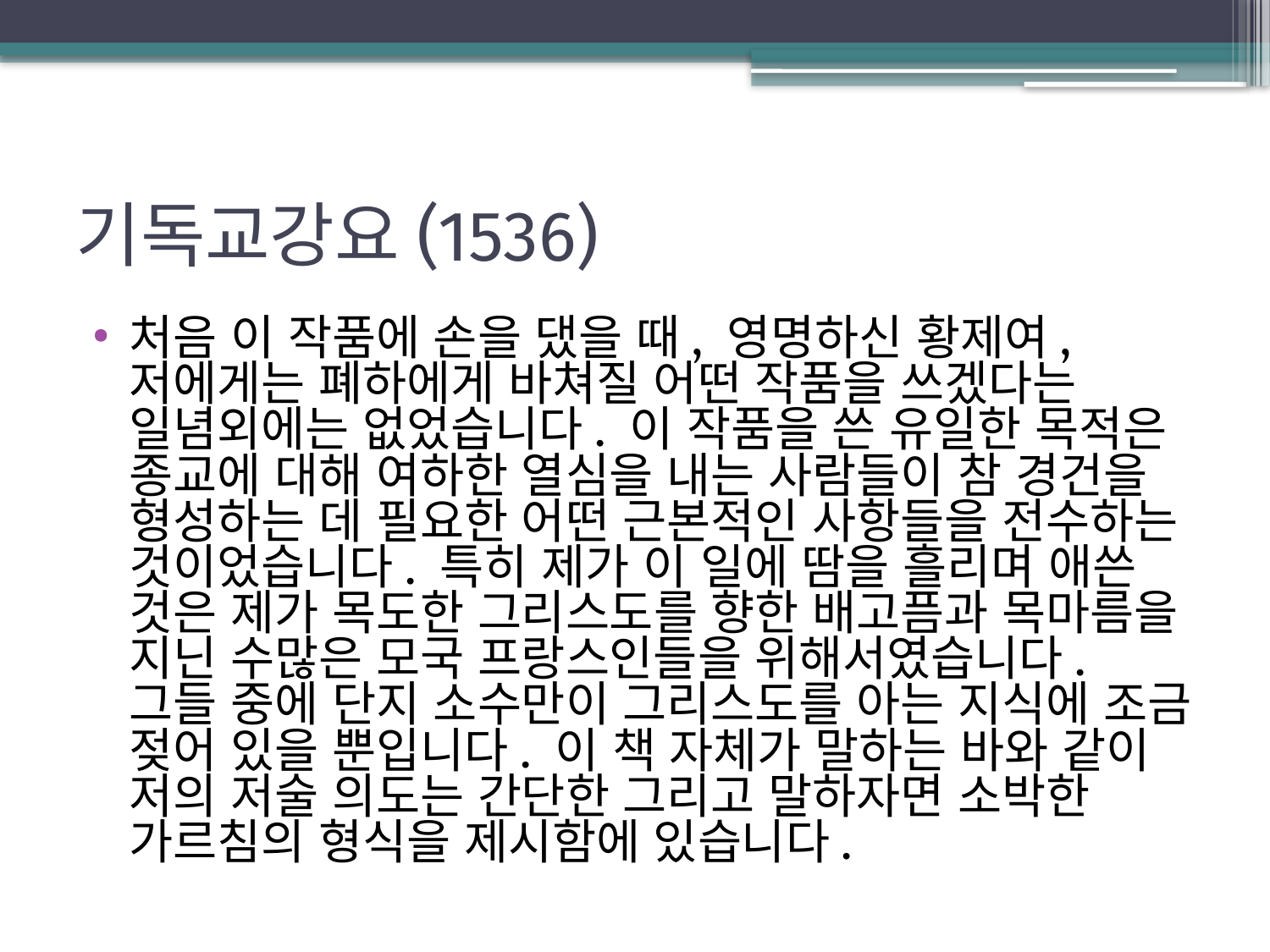

# 기독교강요(1536)
처음 이 작품에 손을 댔을 때, 영명하신 황제여, 저에게는 폐하에게 바쳐질 어떤 작품을 쓰겠다는 일념외에는 없었습니다. 이 작품을 쓴 유일한 목적은 종교에 대해 여하한 열심을 내는 사람들이 참 경건을 형성하는 데 필요한 어떤 근본적인 사항들을 전수하는 것이었습니다. 특히 제가 이 일에 땀을 흘리며 애쓴 것은 제가 목도한 그리스도를 향한 배고픔과 목마름을 지닌 수많은 모국 프랑스인들을 위해서였습니다. 그들 중에 단지 소수만이 그리스도를 아는 지식에 조금 젖어 있을 뿐입니다. 이 책 자체가 말하는 바와 같이 저의 저술 의도는 간단한 그리고 말하자면 소박한 가르침의 형식을 제시함에 있습니다.